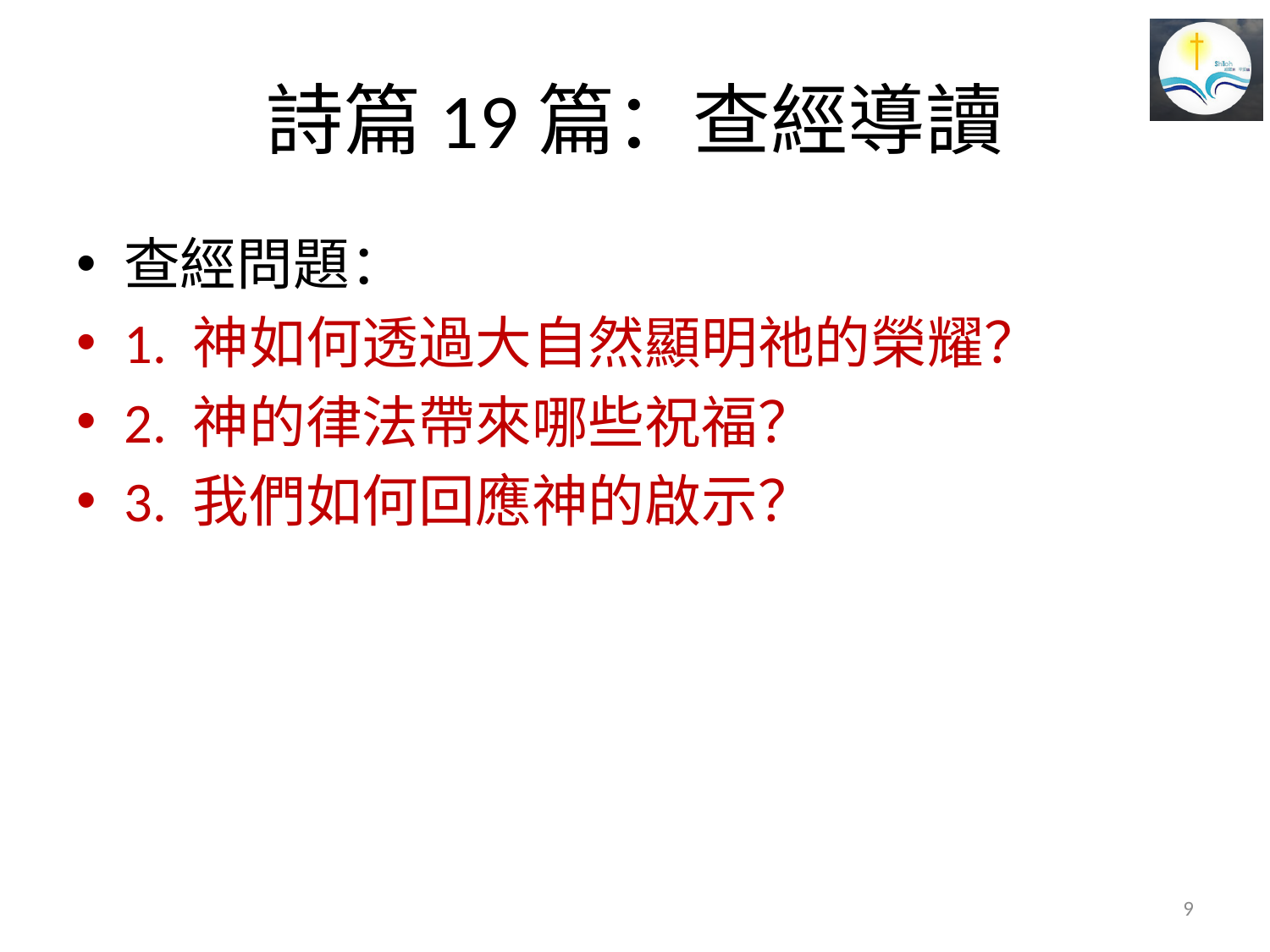

# 詩篇19篇：查經導讀
查經問題：
1. 神如何透過大自然顯明祂的榮耀？
2. 神的律法帶來哪些祝福？
3. 我們如何回應神的啟示？
9